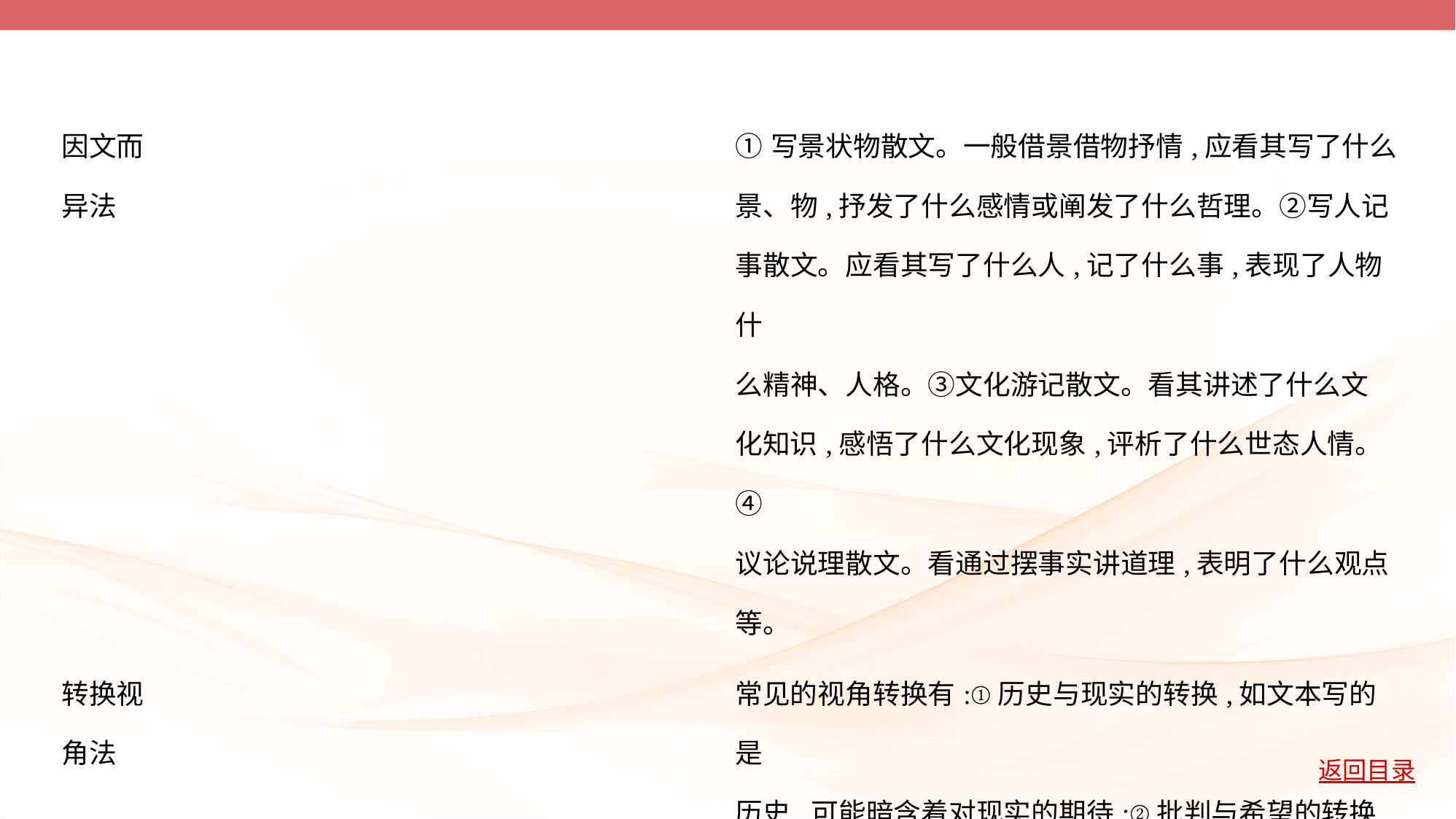

| 因文而 异法 | ①写景状物散文。一般借景借物抒情,应看其写了什么 景、物,抒发了什么感情或阐发了什么哲理。②写人记 事散文。应看其写了什么人,记了什么事,表现了人物什 么精神、人格。③文化游记散文。看其讲述了什么文 化知识,感悟了什么文化现象,评析了什么世态人情。④ 议论说理散文。看通过摆事实讲道理,表明了什么观点 等。 |
| --- | --- |
| 转换视 角法 | 常见的视角转换有:①历史与现实的转换,如文本写的是 历史,可能暗含着对现实的期待;②批判与希望的转换,如 文本批判一些问题,可能表现了对美好事物的希望;③正 面与反面的转换,如文本写了反面的内容,可能暗示着它 要肯定正面的内容。 |